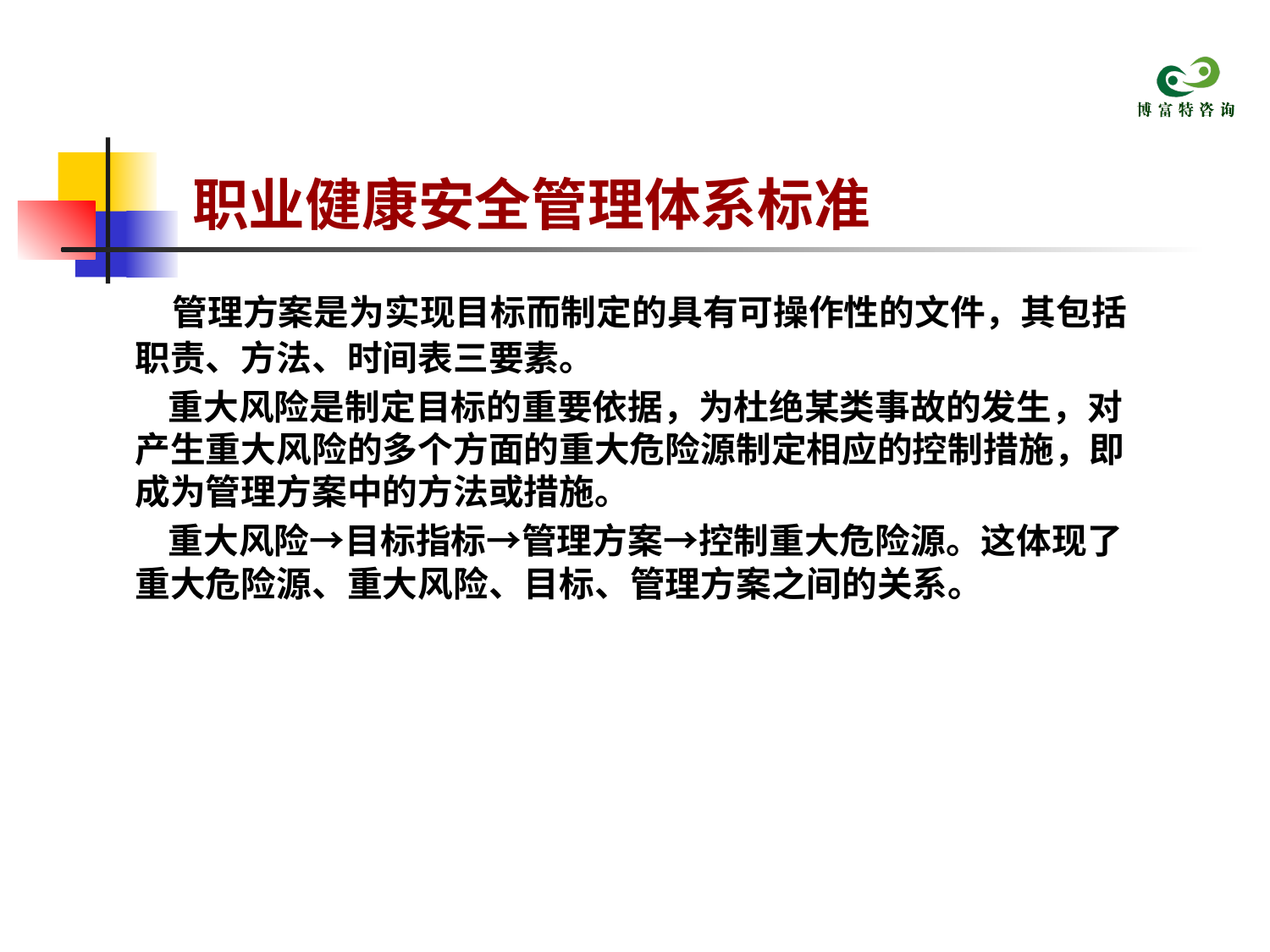

# 职业健康安全管理体系标准
      管理方案是为实现目标而制定的具有可操作性的文件，其包括职责、方法、时间表三要素。
         重大风险是制定目标的重要依据，为杜绝某类事故的发生，对产生重大风险的多个方面的重大危险源制定相应的控制措施，即成为管理方案中的方法或措施。
         重大风险→目标指标→管理方案→控制重大危险源。这体现了重大危险源、重大风险、目标、管理方案之间的关系。

78